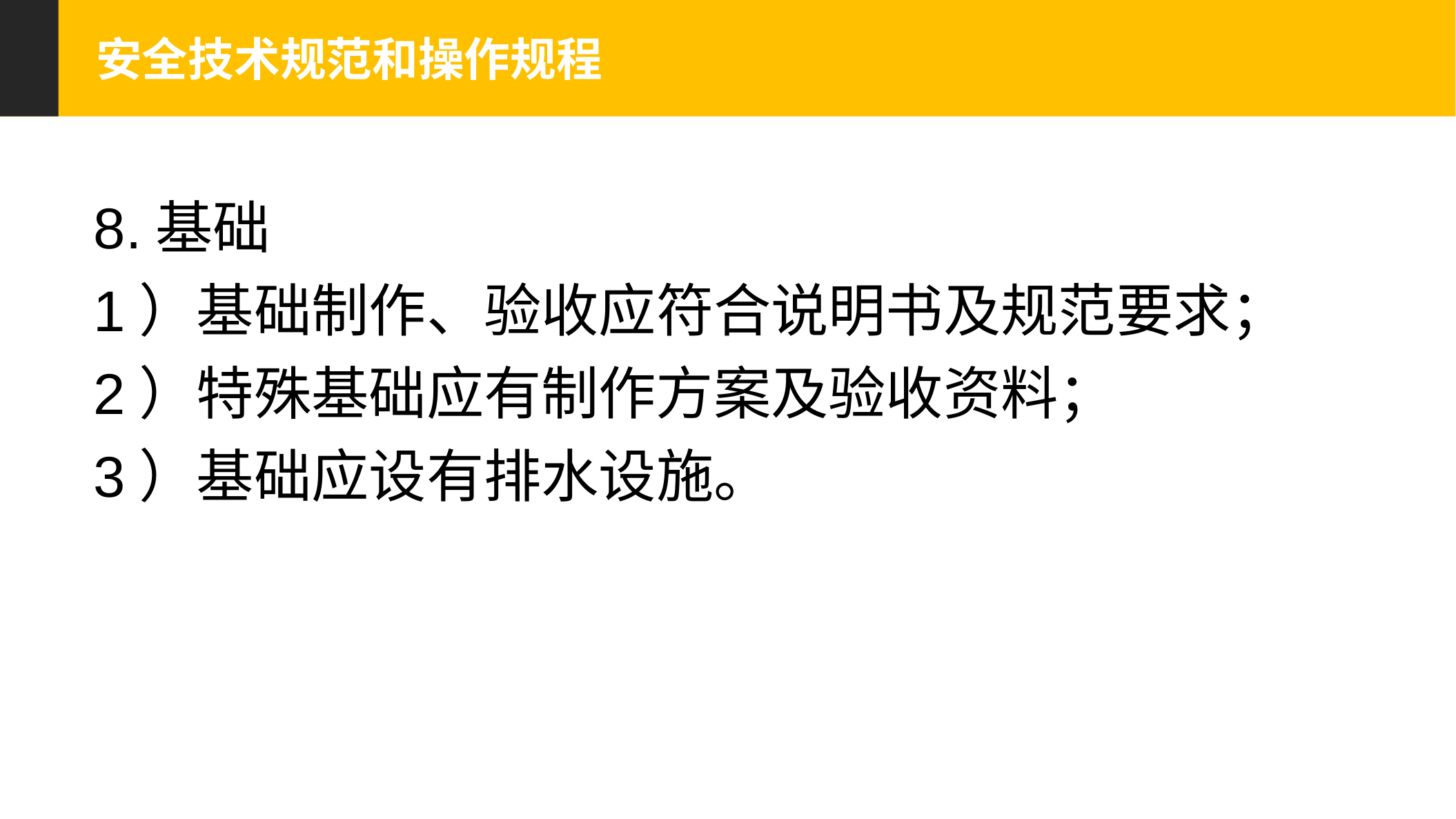

安全技术规范和操作规程
 8.基础
 1）基础制作、验收应符合说明书及规范要求；
 2）特殊基础应有制作方案及验收资料；
 3）基础应设有排水设施。